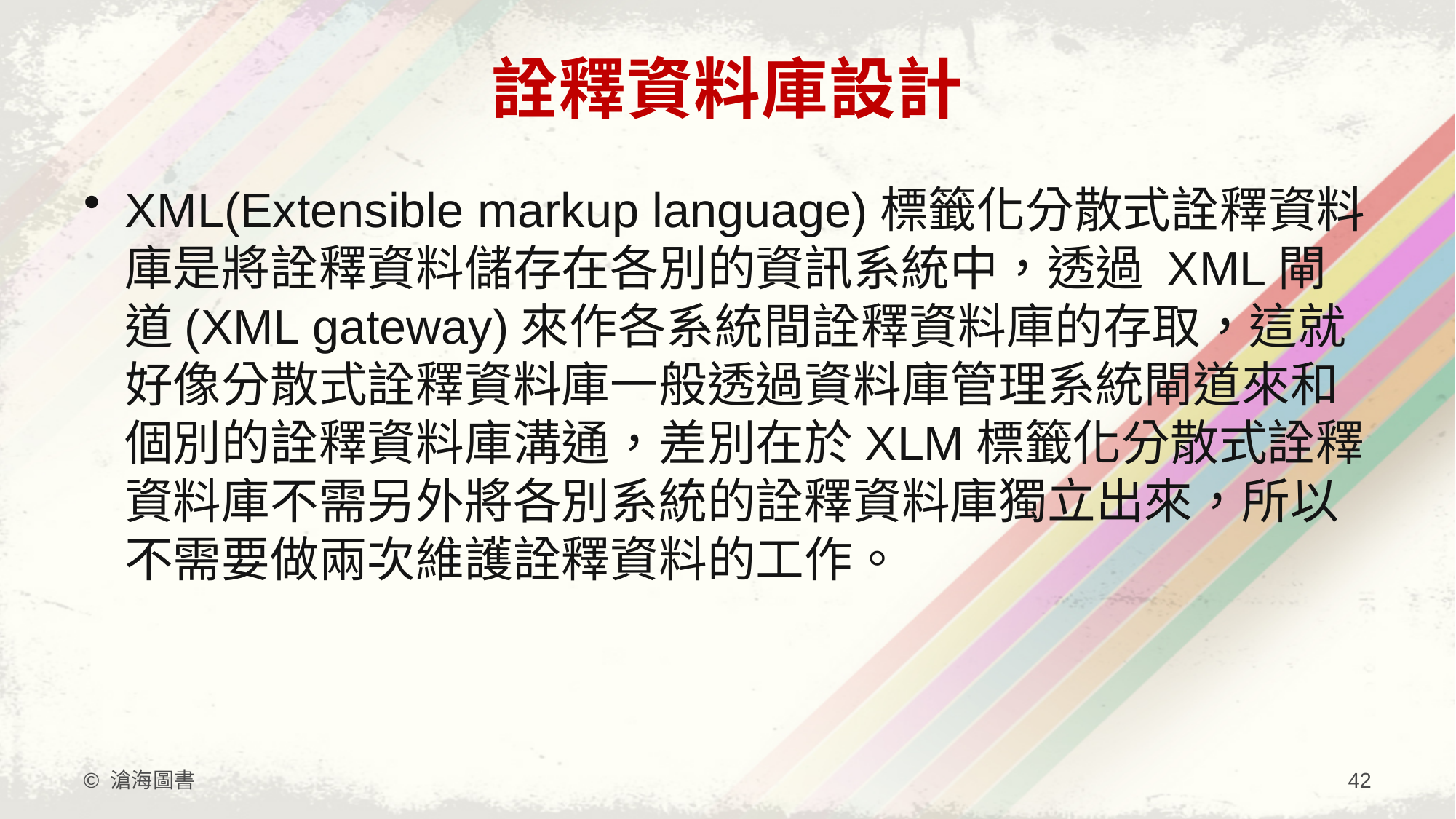

# 詮釋資料庫設計
XML(Extensible markup language)標籤化分散式詮釋資料庫是將詮釋資料儲存在各別的資訊系統中，透過 XML閘道(XML gateway)來作各系統間詮釋資料庫的存取，這就好像分散式詮釋資料庫一般透過資料庫管理系統閘道來和個別的詮釋資料庫溝通，差別在於XLM標籤化分散式詮釋資料庫不需另外將各別系統的詮釋資料庫獨立出來，所以不需要做兩次維護詮釋資料的工作。
© 滄海圖書

42